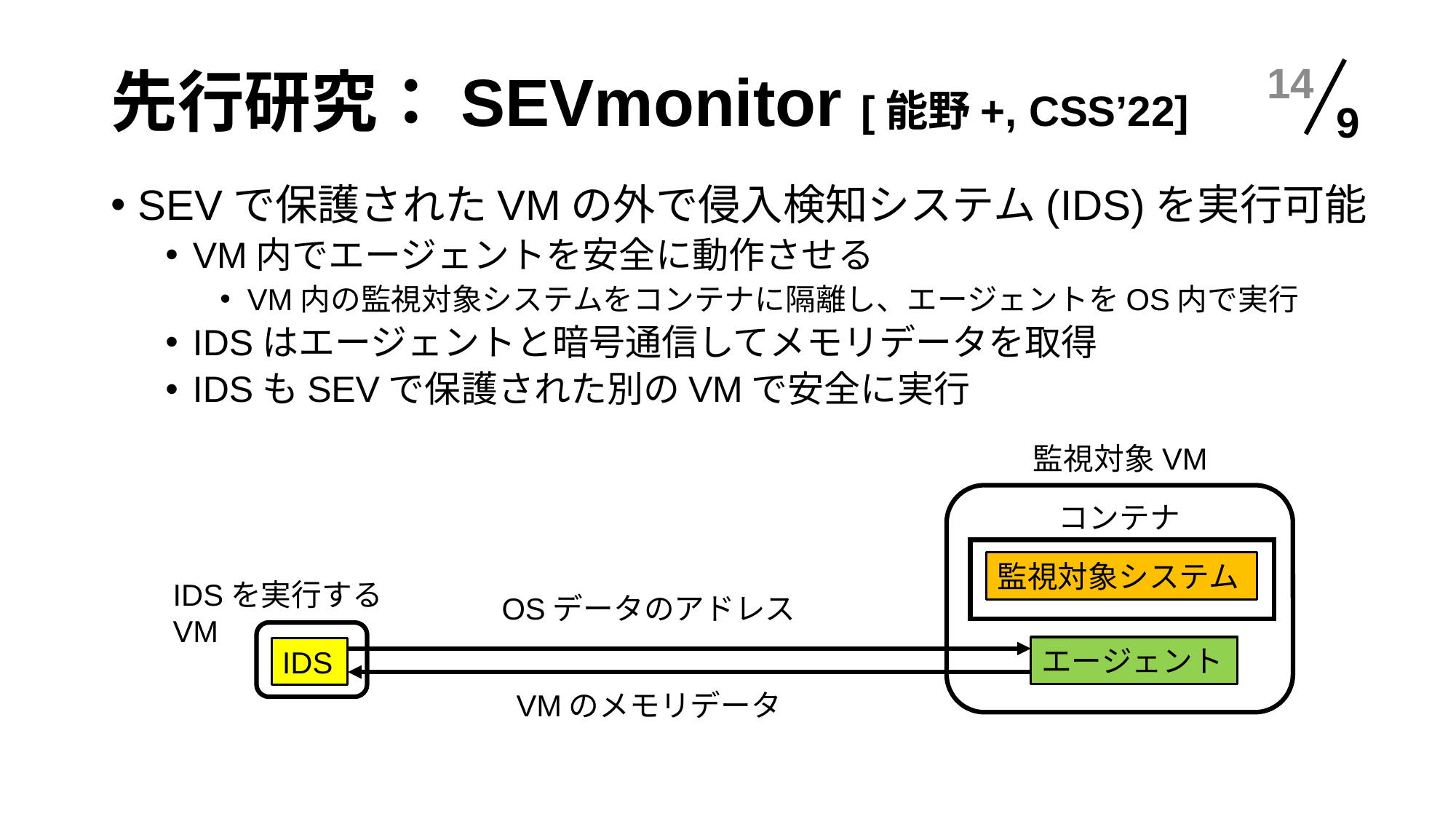

# 先行研究：SEVmonitor [能野+, CSS’22]
14
SEVで保護されたVMの外で侵入検知システム(IDS)を実行可能
VM内でエージェントを安全に動作させる
VM内の監視対象システムをコンテナに隔離し、エージェントをOS内で実行
IDSはエージェントと暗号通信してメモリデータを取得
IDSもSEVで保護された別のVMで安全に実行

監視対象VM

コンテナ

監視対象システム
IDSを実行するVM
OSデータのアドレス

エージェント
IDS
VMのメモリデータ